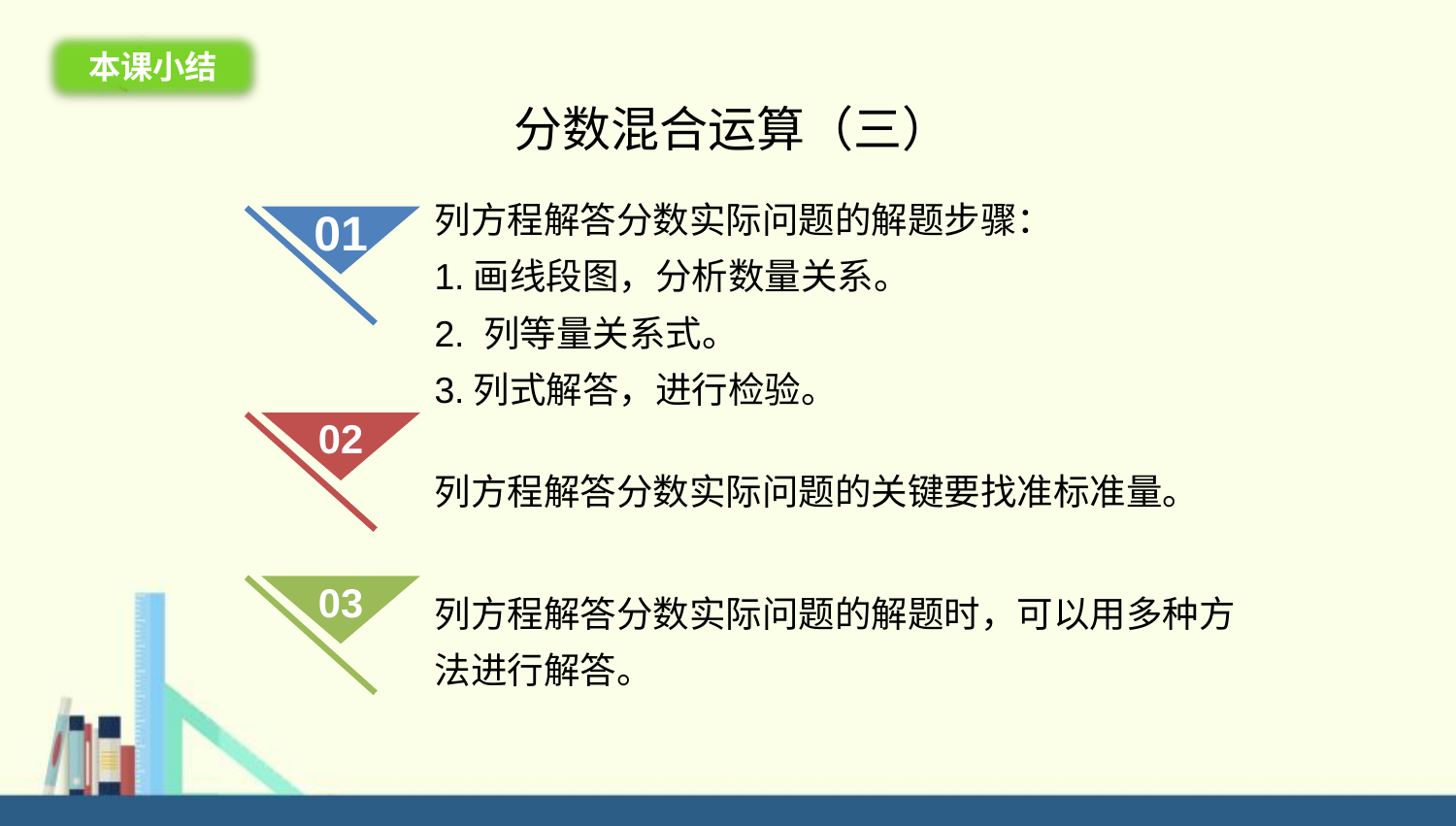

本课小结
分数混合运算（三）
列方程解答分数实际问题的解题步骤：
1.画线段图，分析数量关系。
2. 列等量关系式。
3.列式解答，进行检验。
01
02
列方程解答分数实际问题的关键要找准标准量。
03
列方程解答分数实际问题的解题时，可以用多种方法进行解答。